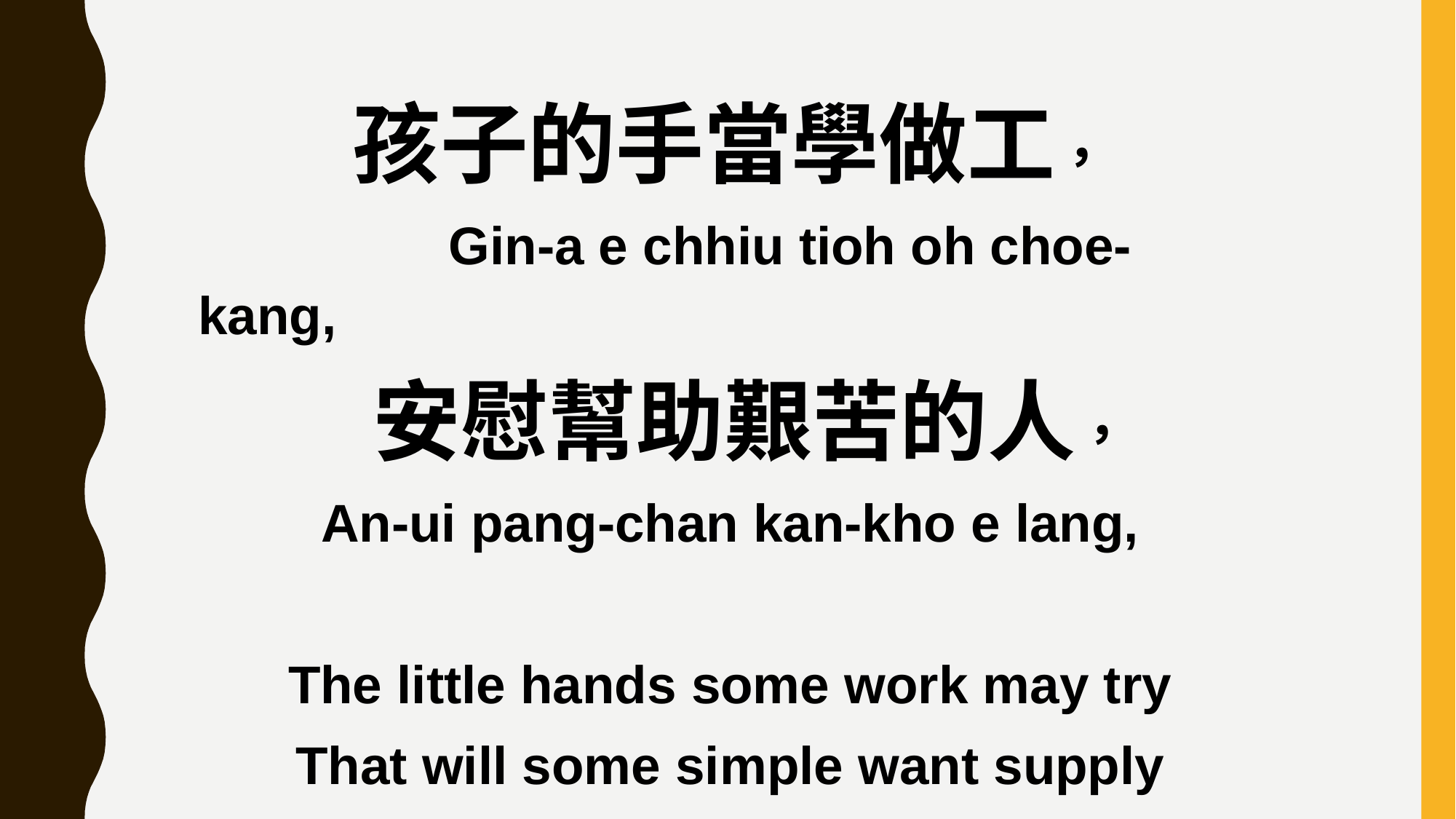

孩子的手當學做工，
                 Gin-a e chhiu tioh oh choe-kang,
 安慰幫助艱苦的人，
An-ui pang-chan kan-kho e lang,

The little hands some work may try
That will some simple want supply